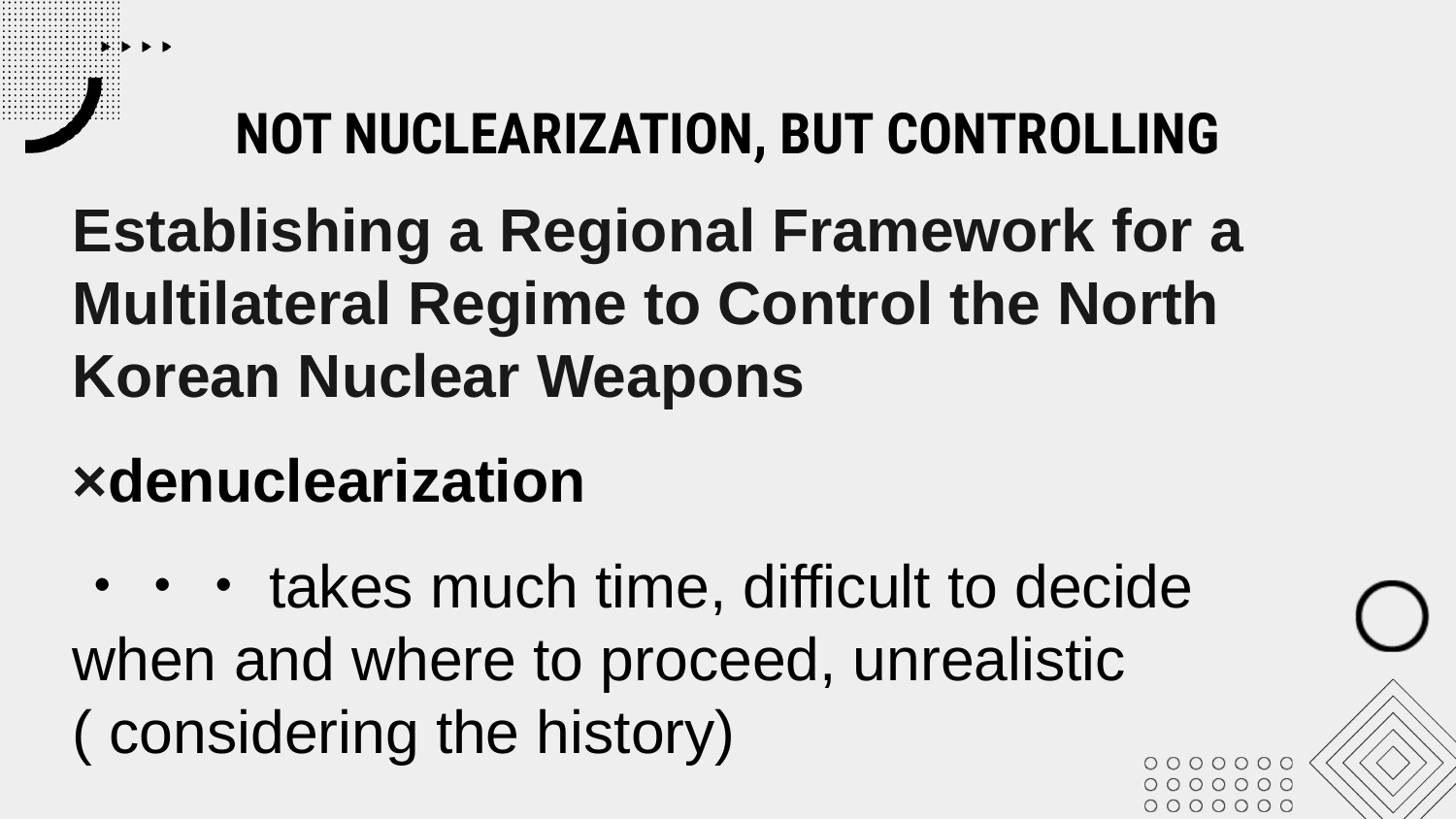

# NOT NUCLEARIZATION, BUT CONTROLLING
Establishing a Regional Framework for a Multilateral Regime to Control the North Korean Nuclear Weapons
×denuclearization
・・・takes much time, difficult to decide when and where to proceed, unrealistic ( considering the history)